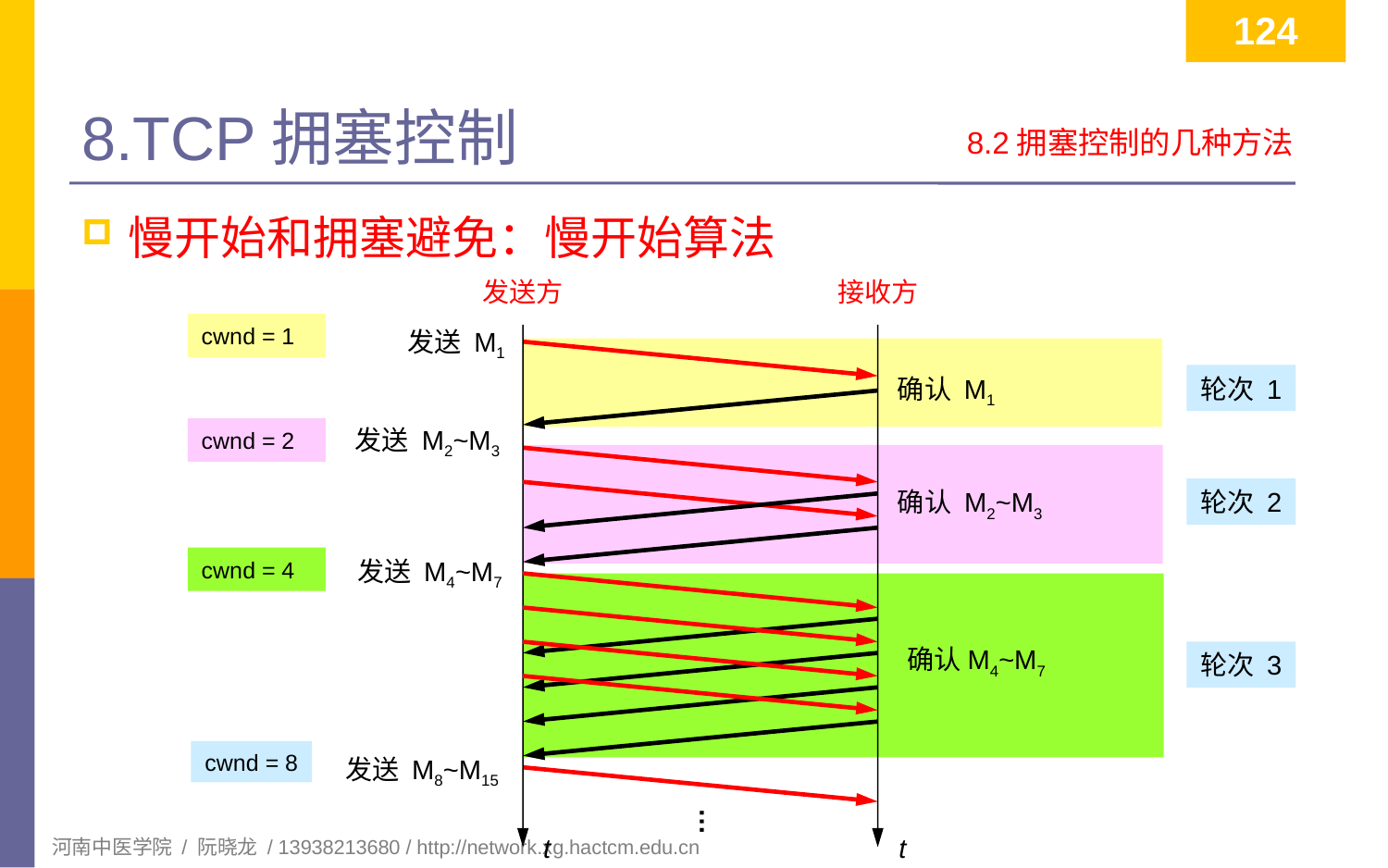

124
# 8.TCP拥塞控制
8.2拥塞控制的几种方法
慢开始和拥塞避免：慢开始算法
接收方
发送方
cwnd = 1
发送 M1

轮次 1
确认 M1

发送 M2~M3
cwnd = 2

轮次 2
确认 M2~M3

发送 M4~M7
cwnd = 4

 确认M4~M7

轮次 3

cwnd = 8
发送 M8~M15

…
t
t